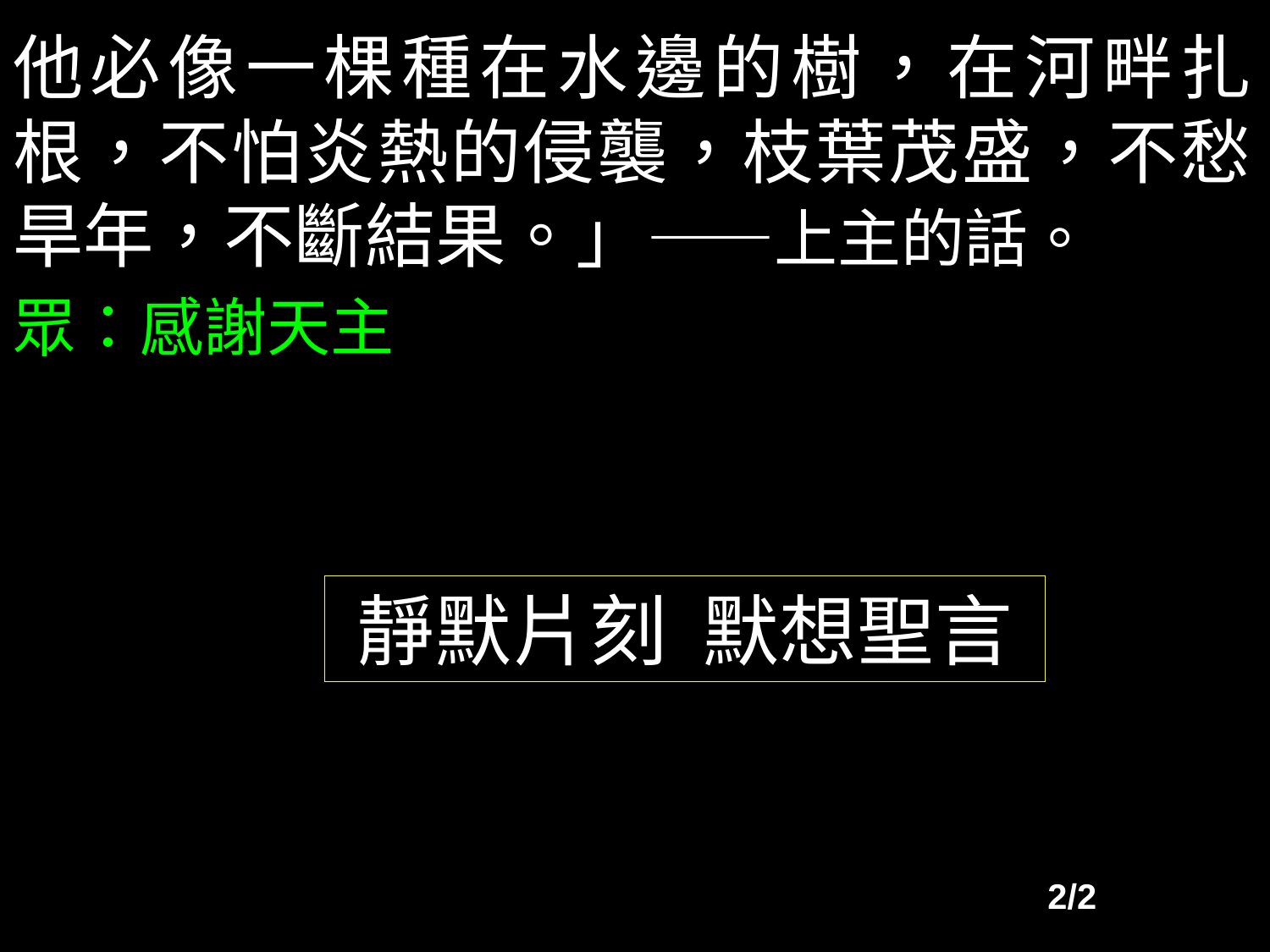

他必像一棵種在水邊的樹，在河畔扎根，不怕炎熱的侵襲，枝葉茂盛，不愁旱年，不斷結果。」——上主的話。
眾：感謝天主

靜默片刻  默想聖言
2/2